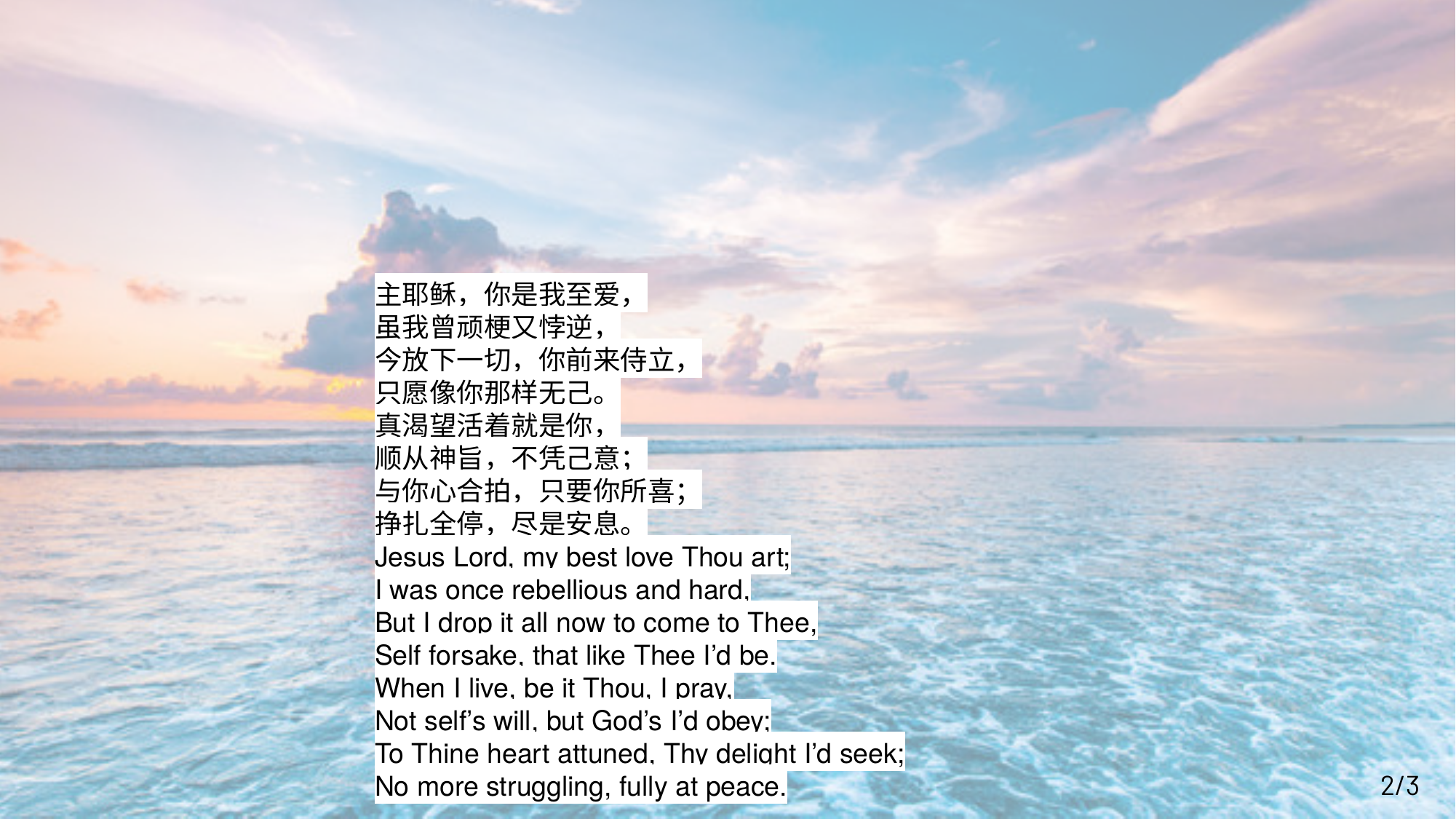

主耶稣，你是我至爱，
虽我曾顽梗又悖逆，
今放下一切，你前来侍立，
只愿像你那样无己。
真渴望活着就是你，
顺从神旨，不凭己意；
与你心合拍，只要你所喜；
挣扎全停，尽是安息。
Jesus Lord, my best love Thou art;
I was once rebellious and hard,
But I drop it all now to come to Thee,
Self forsake, that like Thee I’d be.
When I live, be it Thou, I pray,
Not self’s will, but God’s I’d obey;
To Thine heart attuned, Thy delight I’d seek;
No more struggling, fully at peace.
2/3